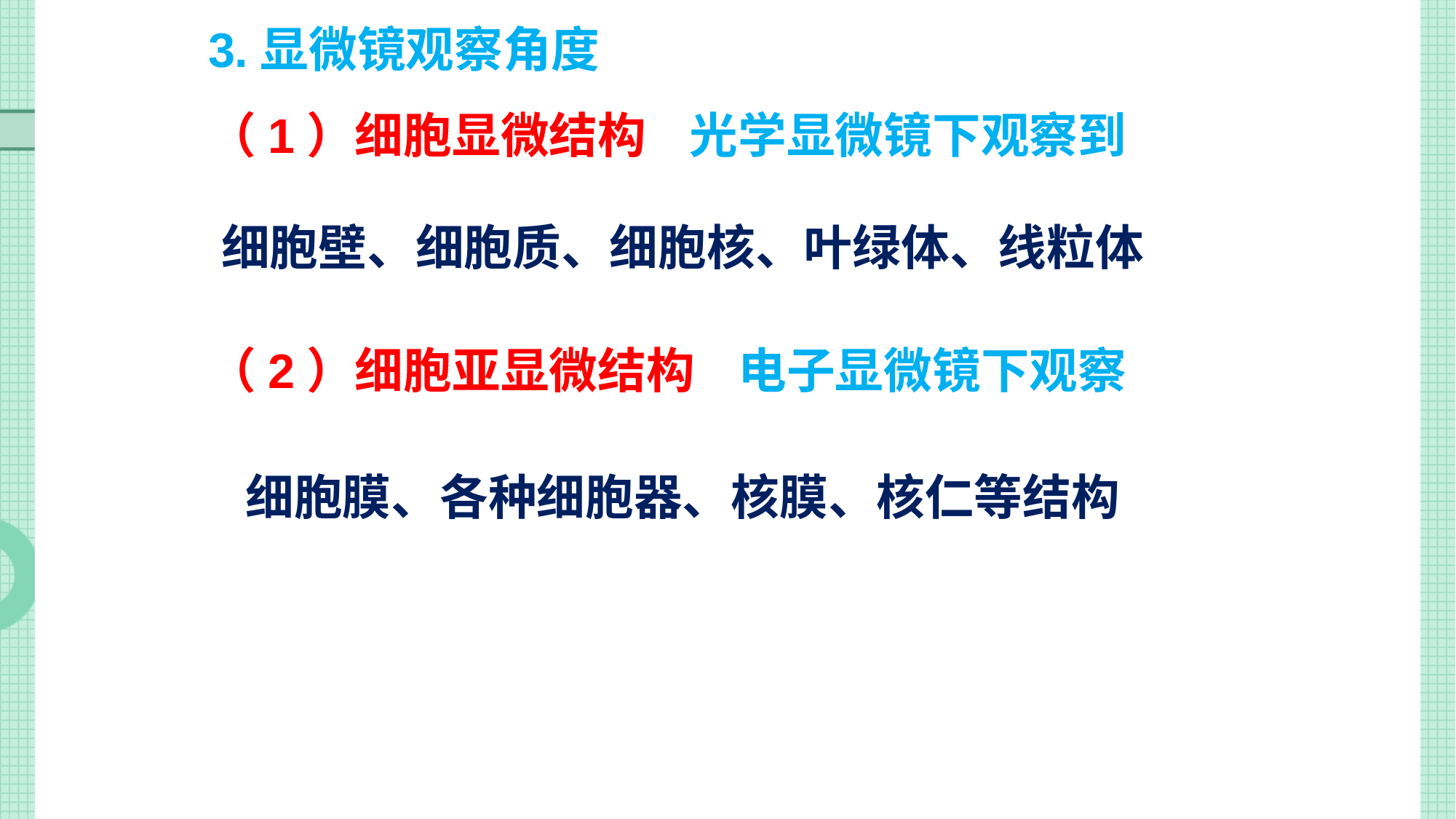

3.显微镜观察角度
（1）细胞显微结构
光学显微镜下观察到
细胞壁、细胞质、细胞核、叶绿体、线粒体
（2）细胞亚显微结构
电子显微镜下观察
细胞膜、各种细胞器、核膜、核仁等结构